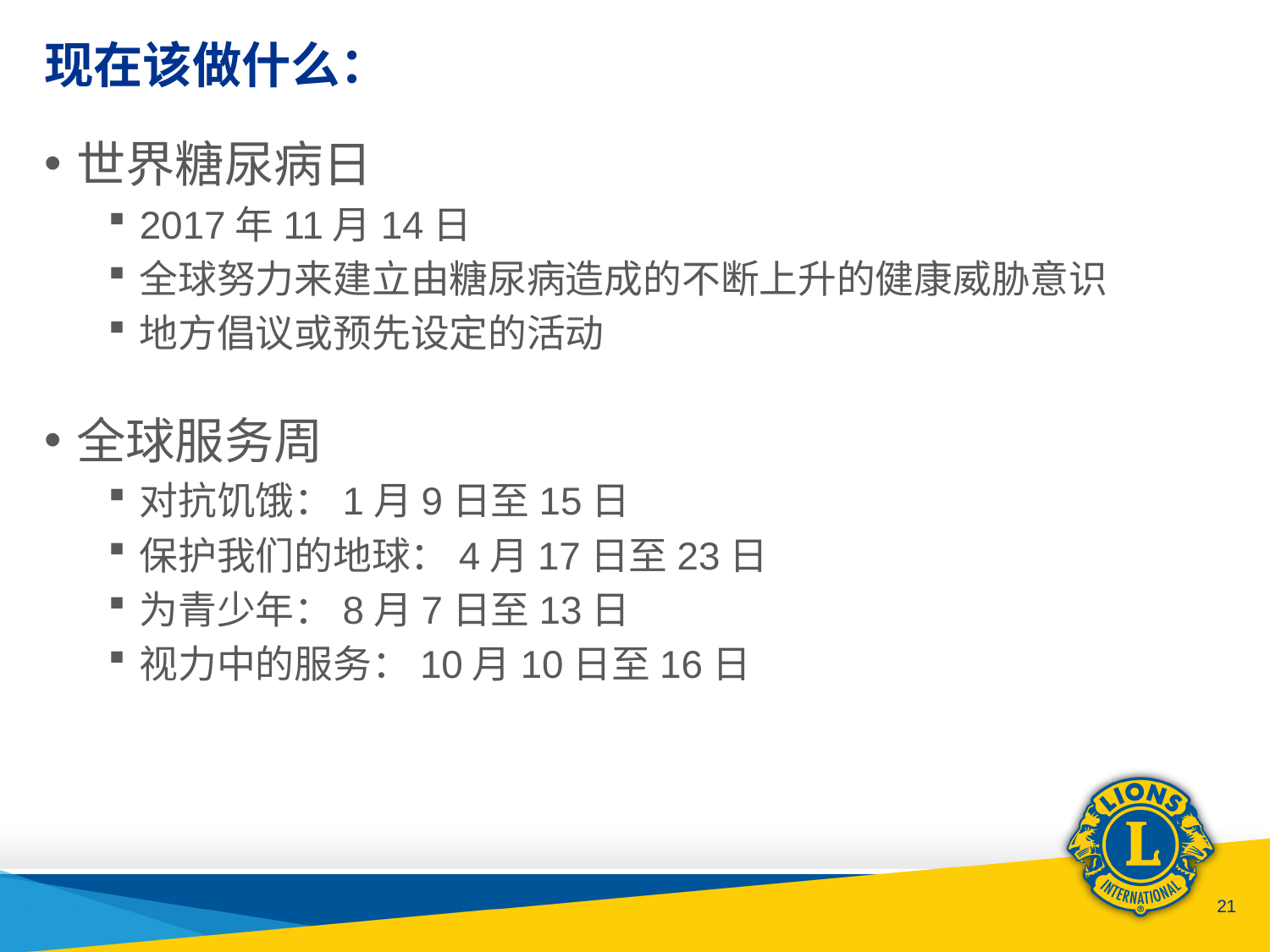

# 现在该做什么：
世界糖尿病日
2017年11月14日
全球努力来建立由糖尿病造成的不断上升的健康威胁意识
地方倡议或预先设定的活动

全球服务周
对抗饥饿：1月9日至15日
保护我们的地球：4月17日至23日
为青少年：8月7日至13日
视力中的服务：10月10日至16日